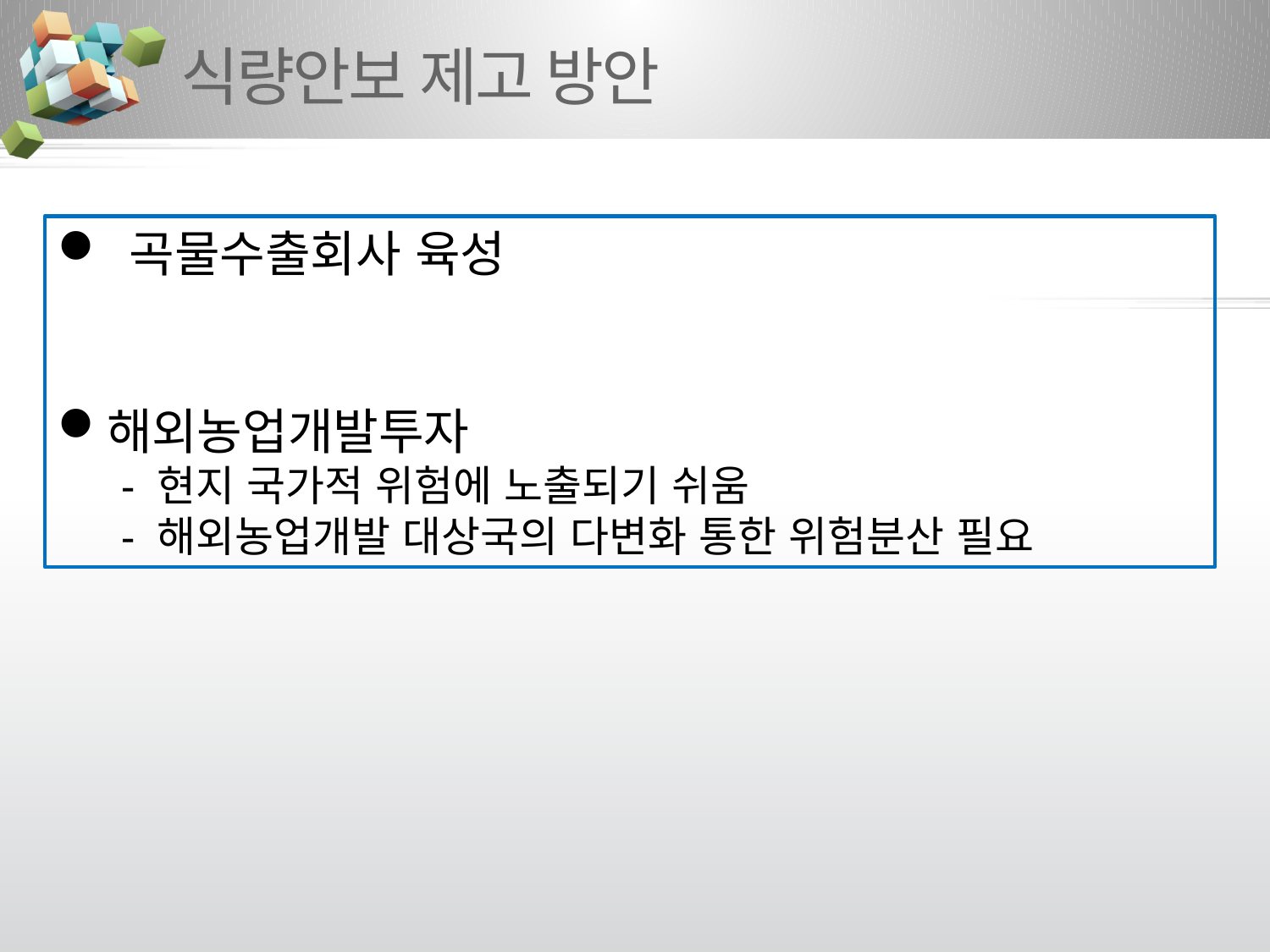

# 식량안보 제고 방안
 곡물수출회사 육성

해외농업개발투자
- 현지 국가적 위험에 노출되기 쉬움
- 해외농업개발 대상국의 다변화 통한 위험분산 필요